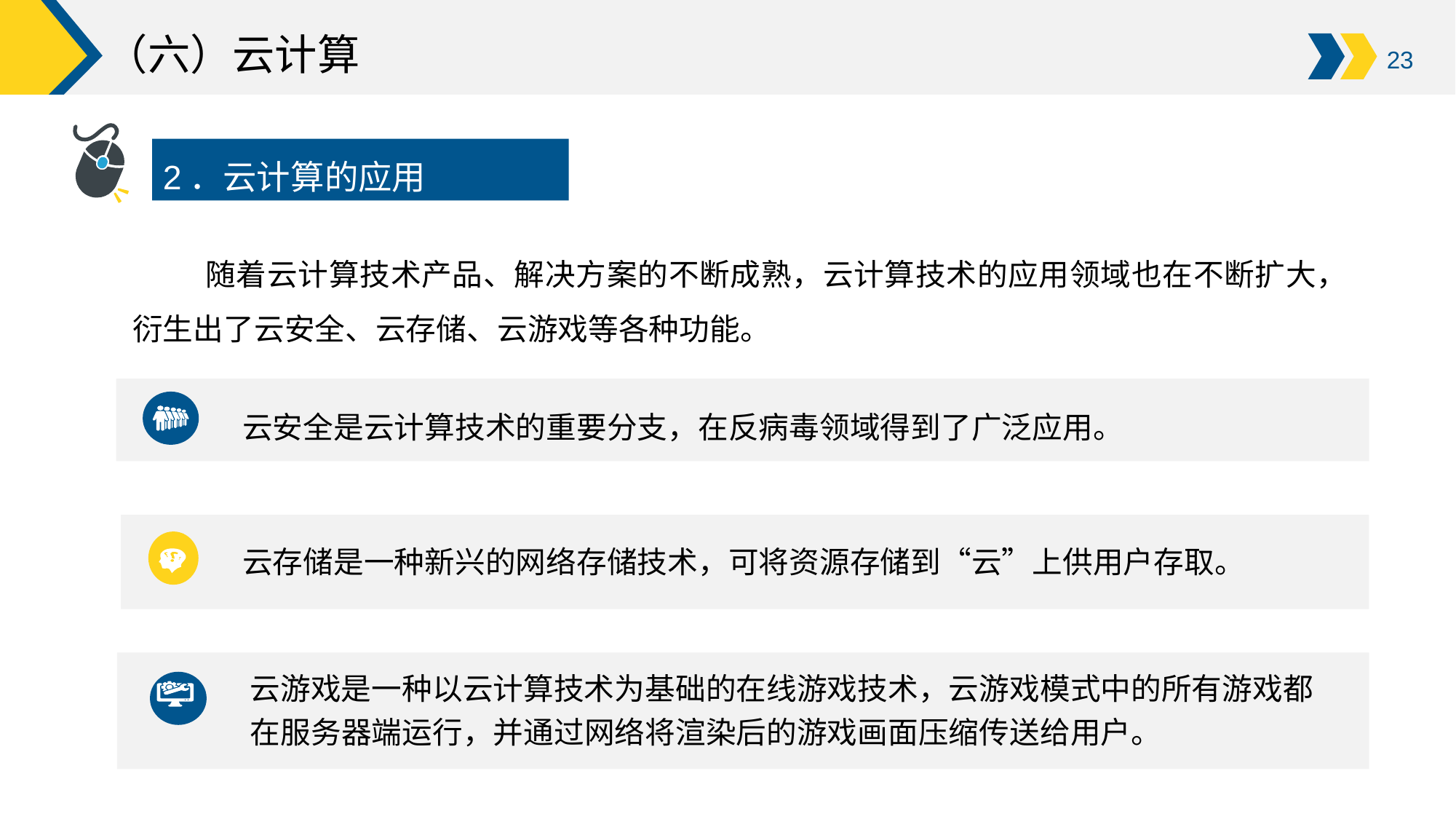

# （六）云计算

2．云计算的应用

随着云计算技术产品、解决方案的不断成熟，云计算技术的应用领域也在不断扩大，衍生出了云安全、云存储、云游戏等各种功能。

云安全是云计算技术的重要分支，在反病毒领域得到了广泛应用。

云存储是一种新兴的网络存储技术，可将资源存储到“云”上供用户存取。

云游戏是一种以云计算技术为基础的在线游戏技术，云游戏模式中的所有游戏都在服务器端运行，并通过网络将渲染后的游戏画面压缩传送给用户。